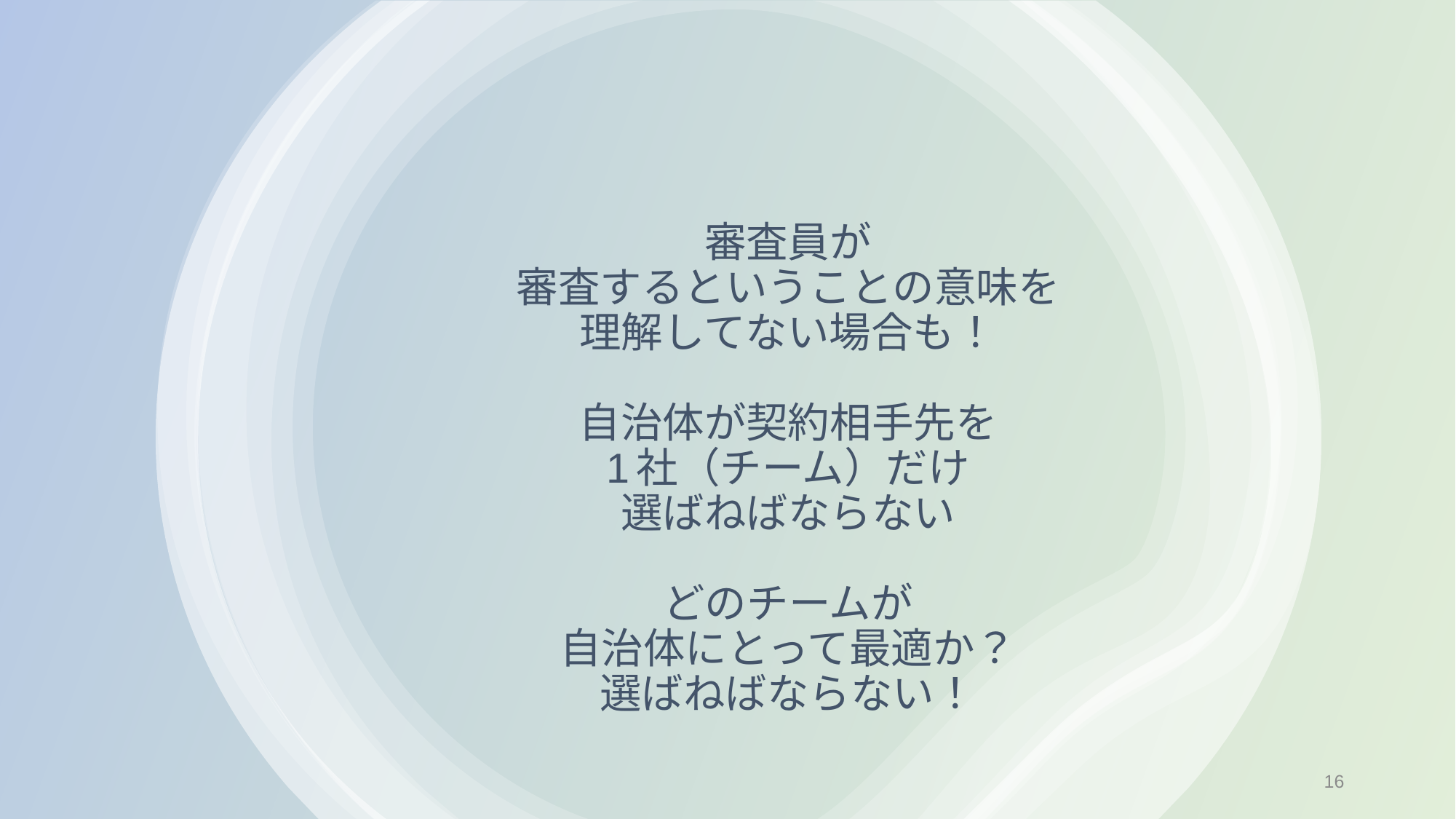

# 審査員が 審査するということの意味を 理解してない場合も！ 自治体が契約相手先を 1社（チーム）だけ 選ばねばならない どのチームが 自治体にとって最適か？ 選ばねばならない！
16